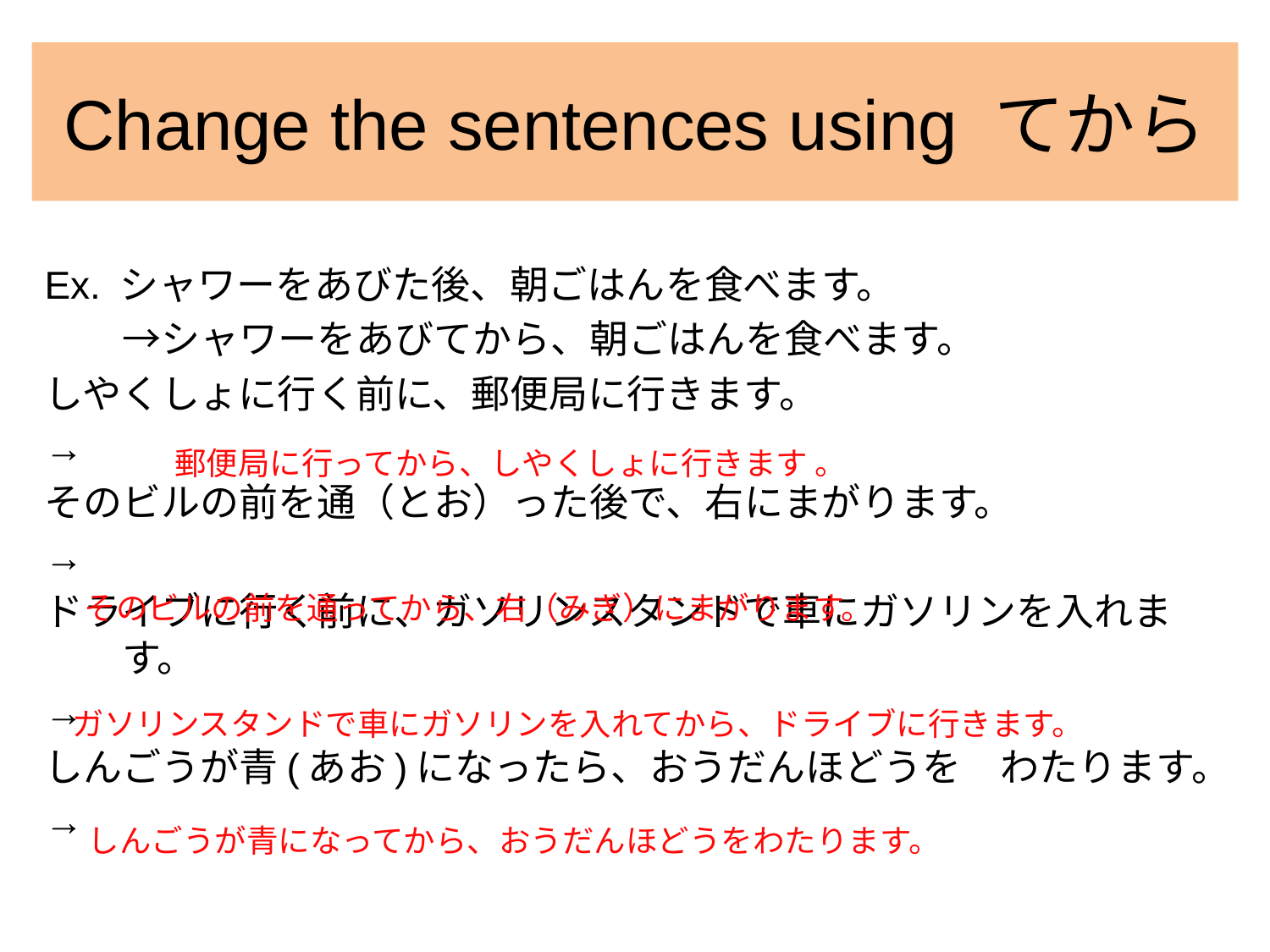

# Change the sentences using てから
Ex. シャワーをあびた後、朝ごはんを食べます。
　　→シャワーをあびてから、朝ごはんを食べます。
しやくしょに行く前に、郵便局に行きます。
→
そのビルの前を通（とお）った後で、右にまがります。
→
ドライブに行く前に、ガソリンスタンドで車にガソリンを入れます。
→
しんごうが青(あお)になったら、おうだんほどうを　わたります。
→
郵便局に行ってから、しやくしょに行きます 。
そのビルの前を通ってから、右（みぎ）にまがります。
ガソリンスタンドで車にガソリンを入れてから、ドライブに行きます。
しんごうが青になってから、おうだんほどうをわたります。